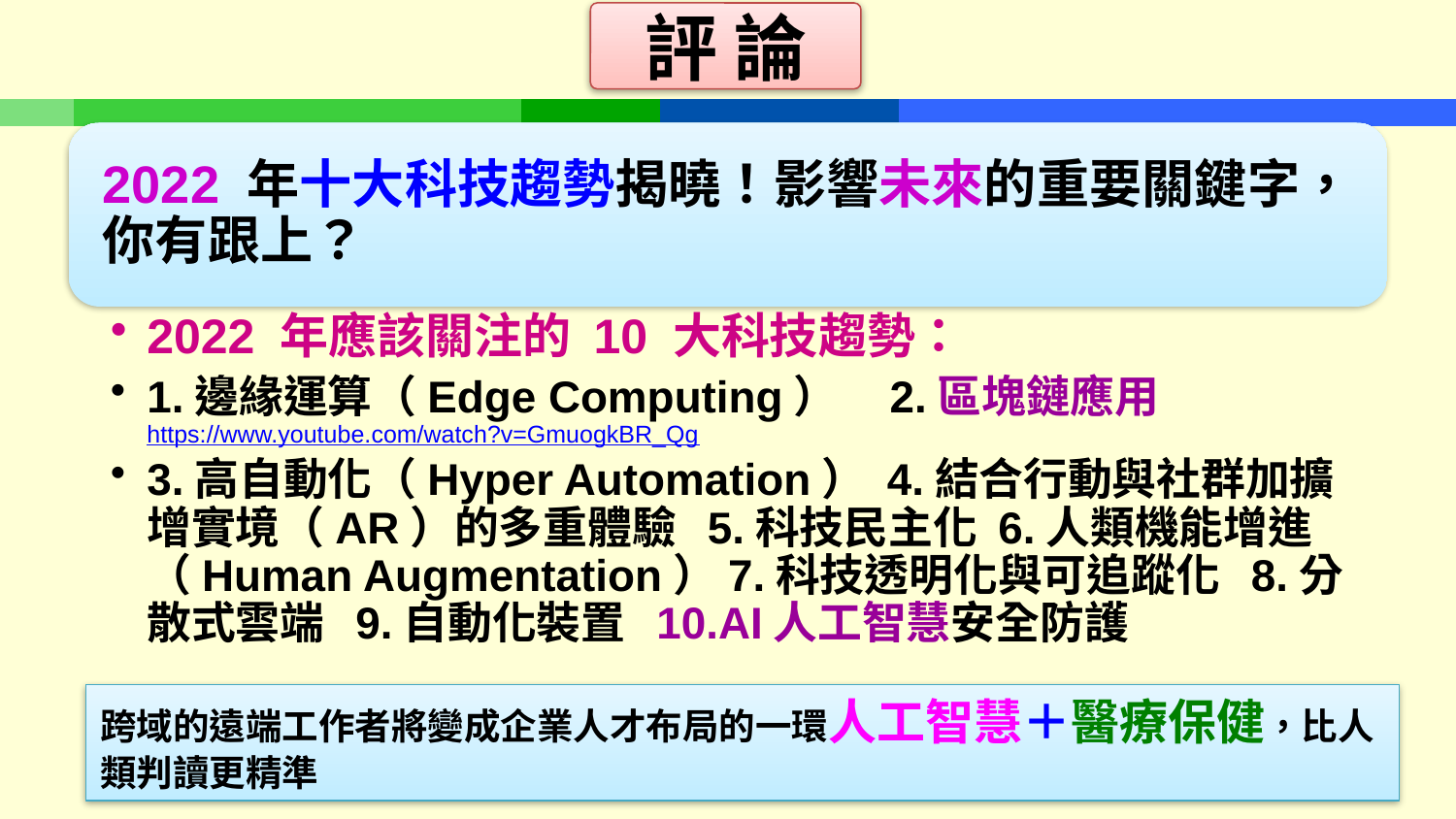

評 論
2022 年十大科技趨勢揭曉！影響未來的重要關鍵字，你有跟上？
2022 年應該關注的 10 大科技趨勢：
1.邊緣運算（Edge Computing）    2.區塊鏈應用https://www.youtube.com/watch?v=GmuogkBR_Qg
3.高自動化（Hyper Automation） 4.結合行動與社群加擴增實境（AR）的多重體驗  5.科技民主化 6.人類機能增進（Human Augmentation）7.科技透明化與可追蹤化  8.分散式雲端  9.自動化裝置  10.AI人工智慧安全防護
跨域的遠端工作者將變成企業人才布局的一環人工智慧＋醫療保健，比人類判讀更精準